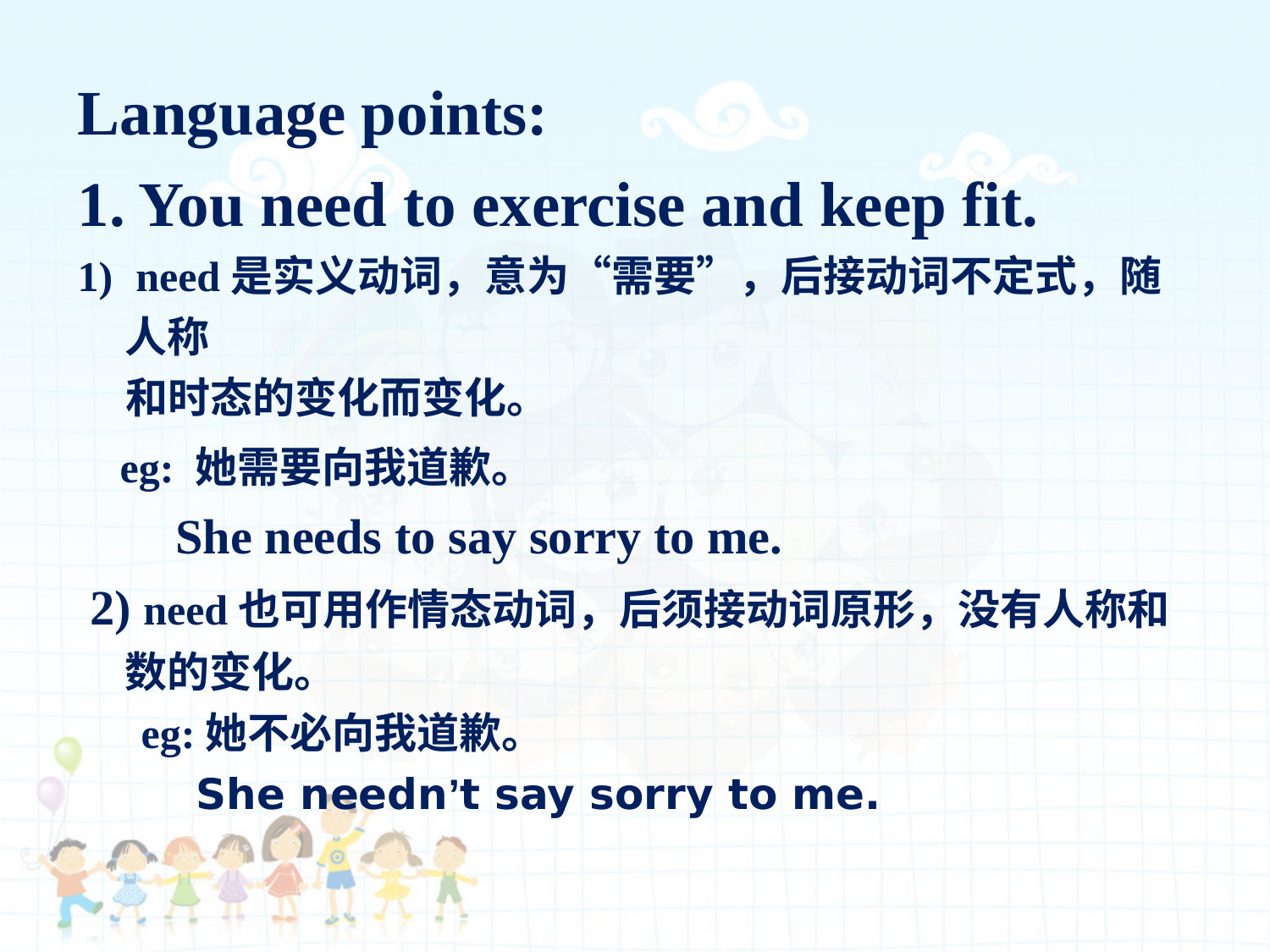

Language points:
1. You need to exercise and keep fit.
 need是实义动词，意为“需要”，后接动词不定式，随人称
    和时态的变化而变化。
    eg: 她需要向我道歉。
        She needs to say sorry to me.
 2) need也可用作情态动词，后须接动词原形，没有人称和数的变化。
      eg:她不必向我道歉。
        She needn’t say sorry to me.